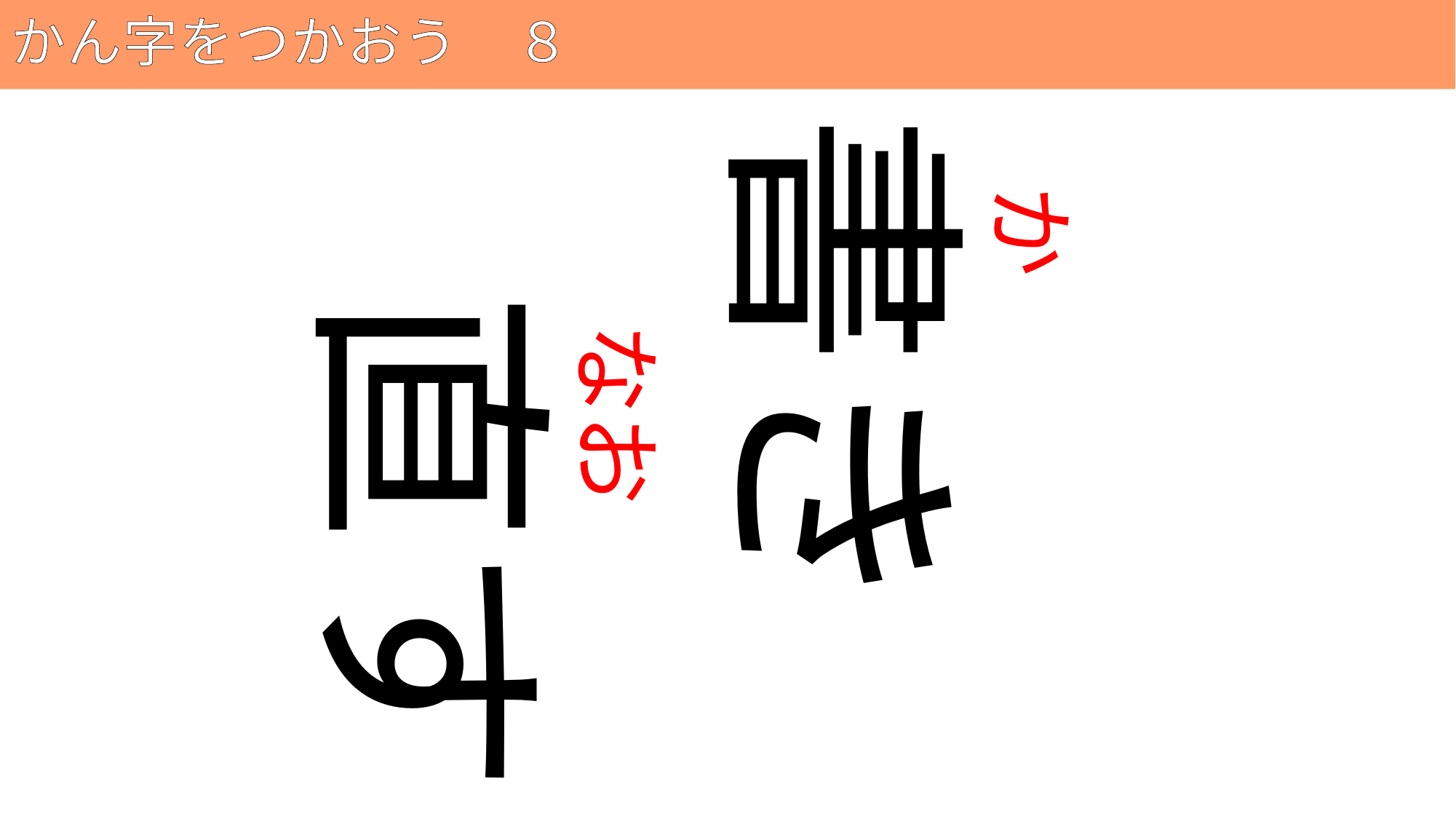

# かん字をつかおう　８
139
書き
か
直す
なお